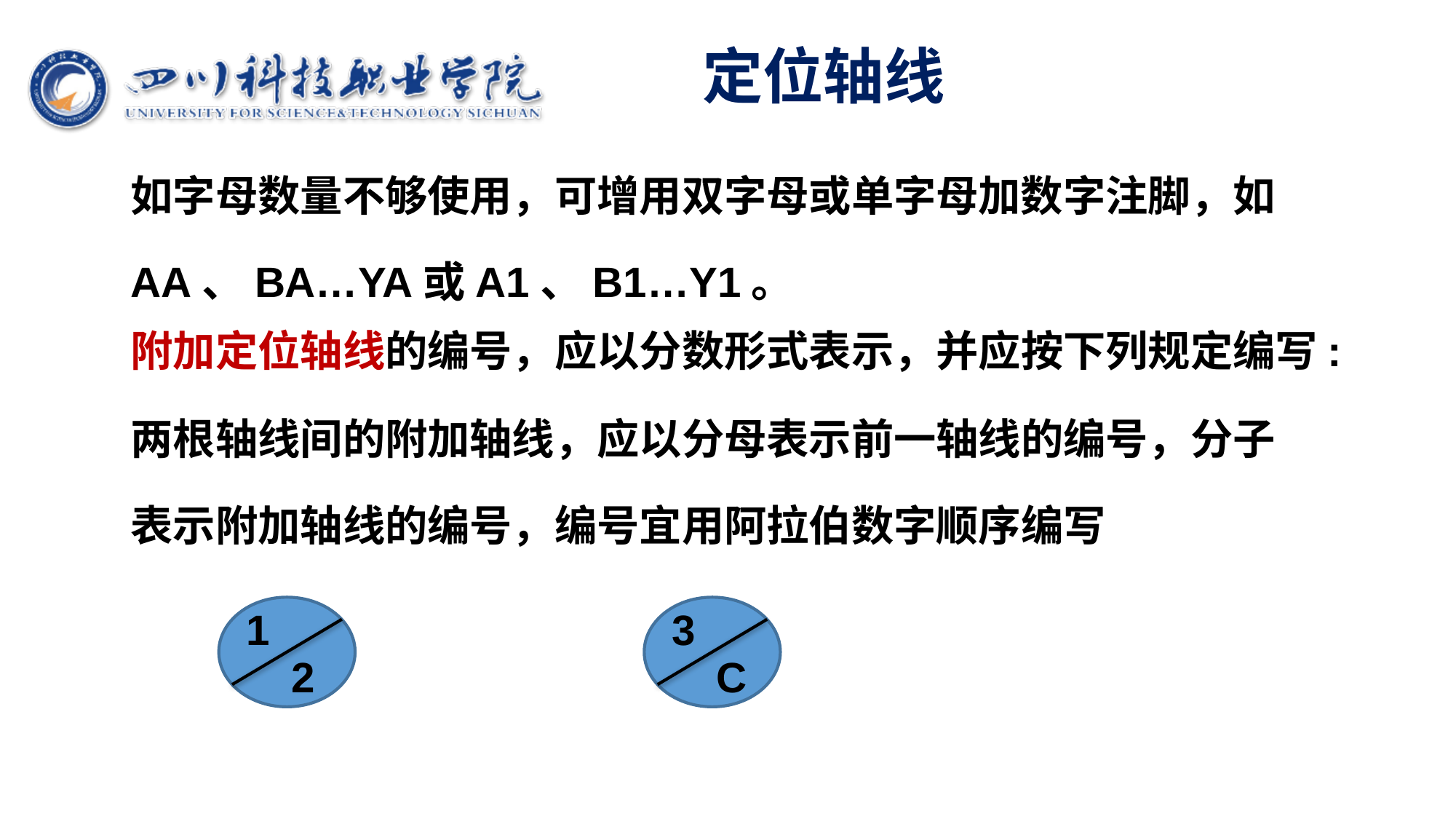

定位轴线
如字母数量不够使用，可增用双字母或单字母加数字注脚，如AA、BA…YA或A1、B1…Y1。
附加定位轴线的编号，应以分数形式表示，并应按下列规定编写:
两根轴线间的附加轴线，应以分母表示前一轴线的编号，分子表示附加轴线的编号，编号宜用阿拉伯数字顺序编写

1
2

3
C